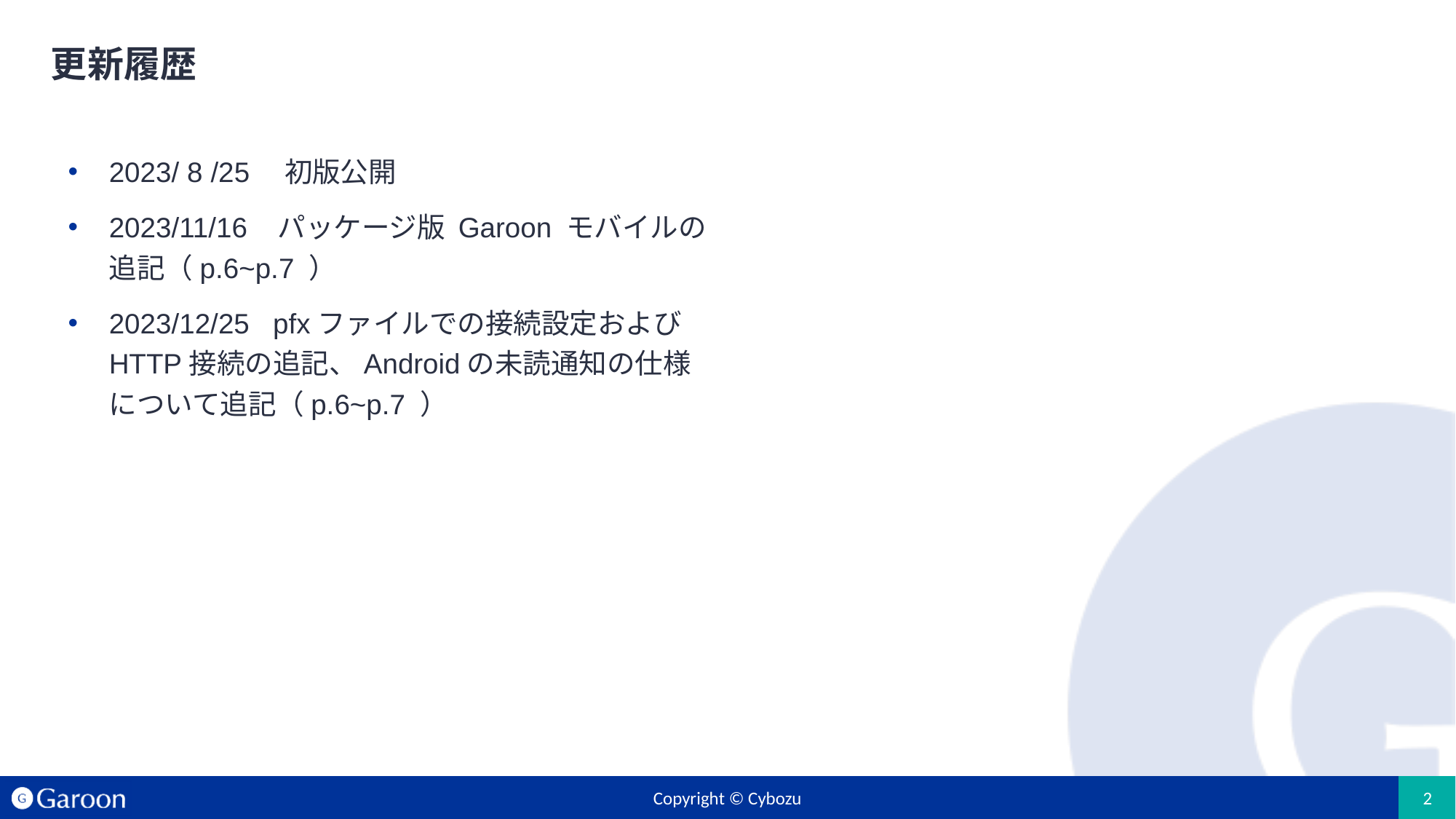

# 更新履歴
2023/ 8 /25　初版公開
2023/11/16   パッケージ版 Garoon モバイルの追記（p.6~p.7 ）
2023/12/25   pfxファイルでの接続設定およびHTTP接続の追記、Androidの未読通知の仕様について追記（p.6~p.7 ）